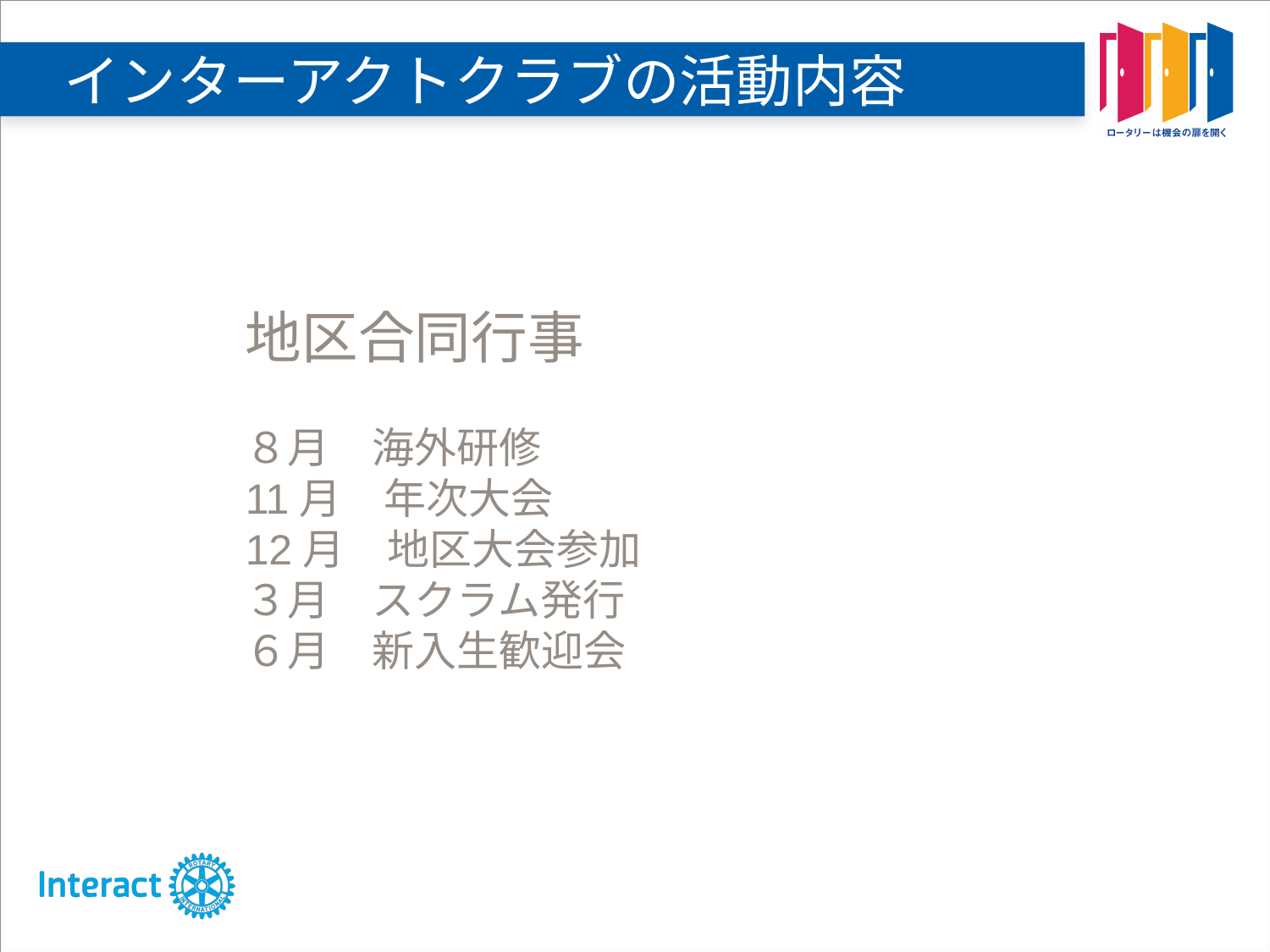

# インターアクトクラブの活動内容
地区合同行事

８月　海外研修
11月　年次大会
12月　地区大会参加
３月　スクラム発行
６月　新入生歓迎会